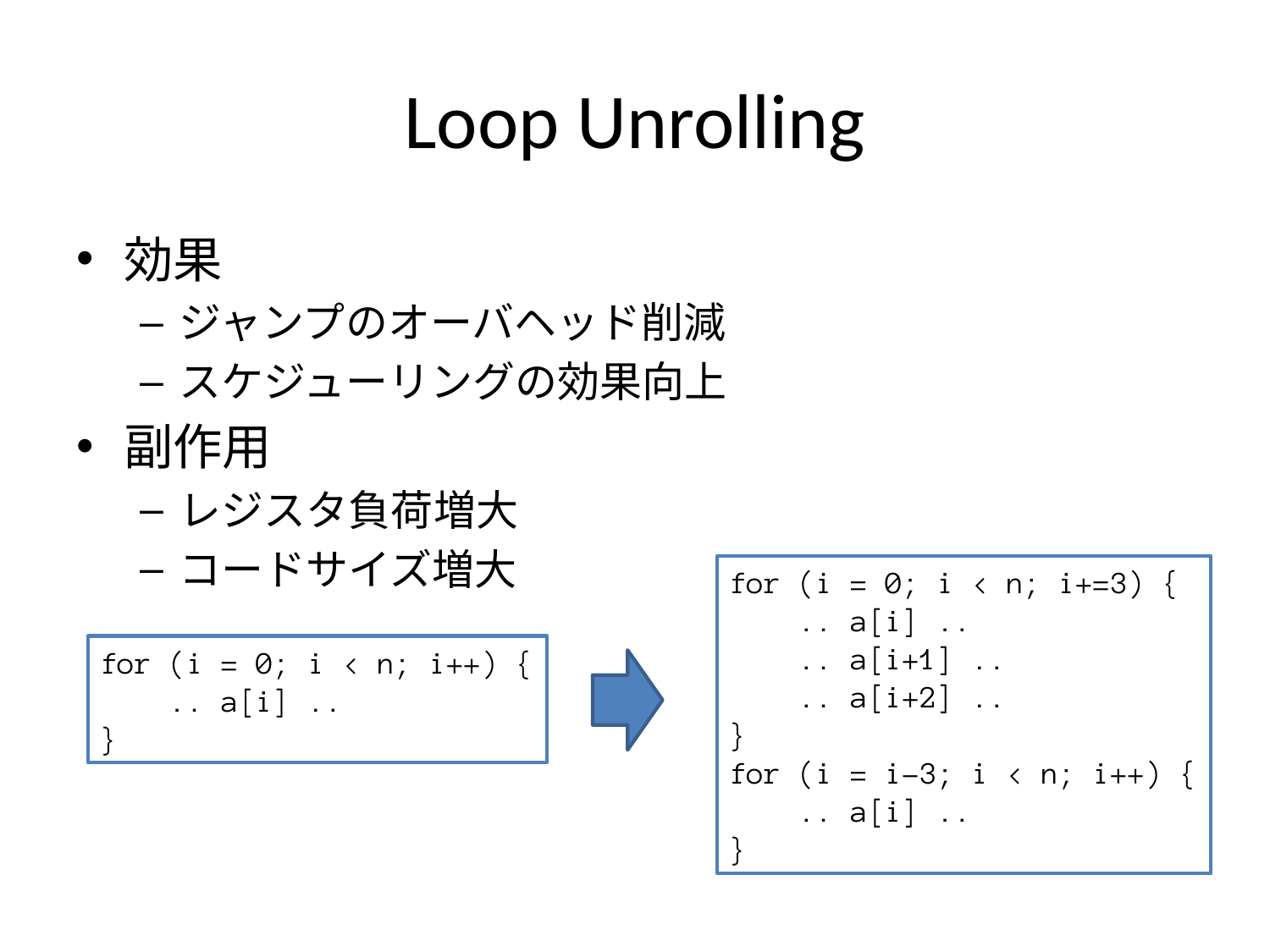

# Loop Unrolling
効果
ジャンプのオーバヘッド削減
スケジューリングの効果向上
副作用
レジスタ負荷増大
コードサイズ増大
for (i = 0; i < n; i+=3) {
    .. a[i] ..
    .. a[i+1] ..
    .. a[i+2] ..
}
for (i = i-3; i < n; i++) {
    .. a[i] ..
}
for (i = 0; i < n; i++) {
    .. a[i] ..
}